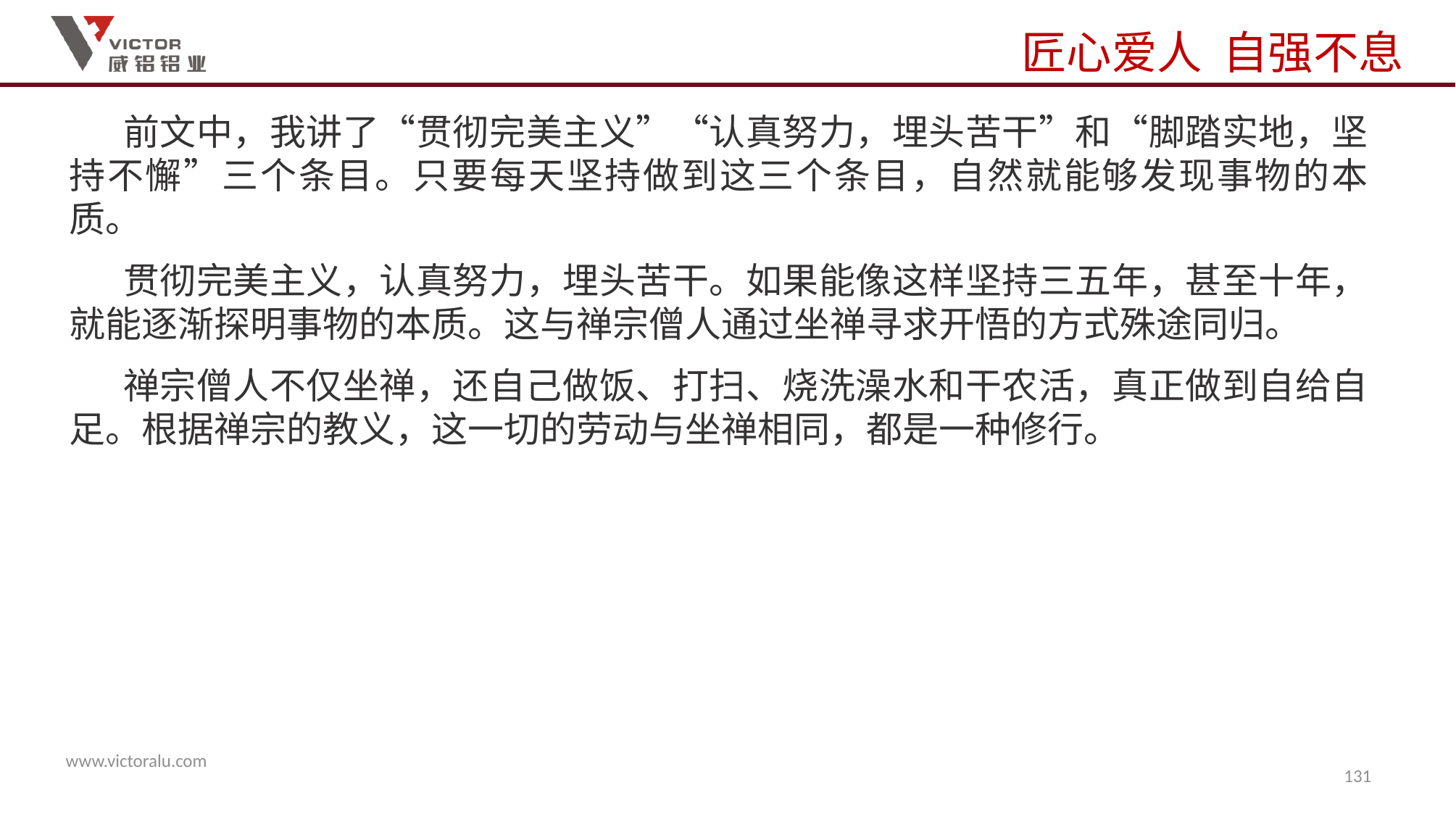

前文中，我讲了“贯彻完美主义”“认真努力，埋头苦干”和“脚踏实地，坚持不懈”三个条目。只要每天坚持做到这三个条目，自然就能够发现事物的本质。
贯彻完美主义，认真努力，埋头苦干。如果能像这样坚持三五年，甚至十年，就能逐渐探明事物的本质。这与禅宗僧人通过坐禅寻求开悟的方式殊途同归。
禅宗僧人不仅坐禅，还自己做饭、打扫、烧洗澡水和干农活，真正做到自给自足。根据禅宗的教义，这一切的劳动与坐禅相同，都是一种修行。
131